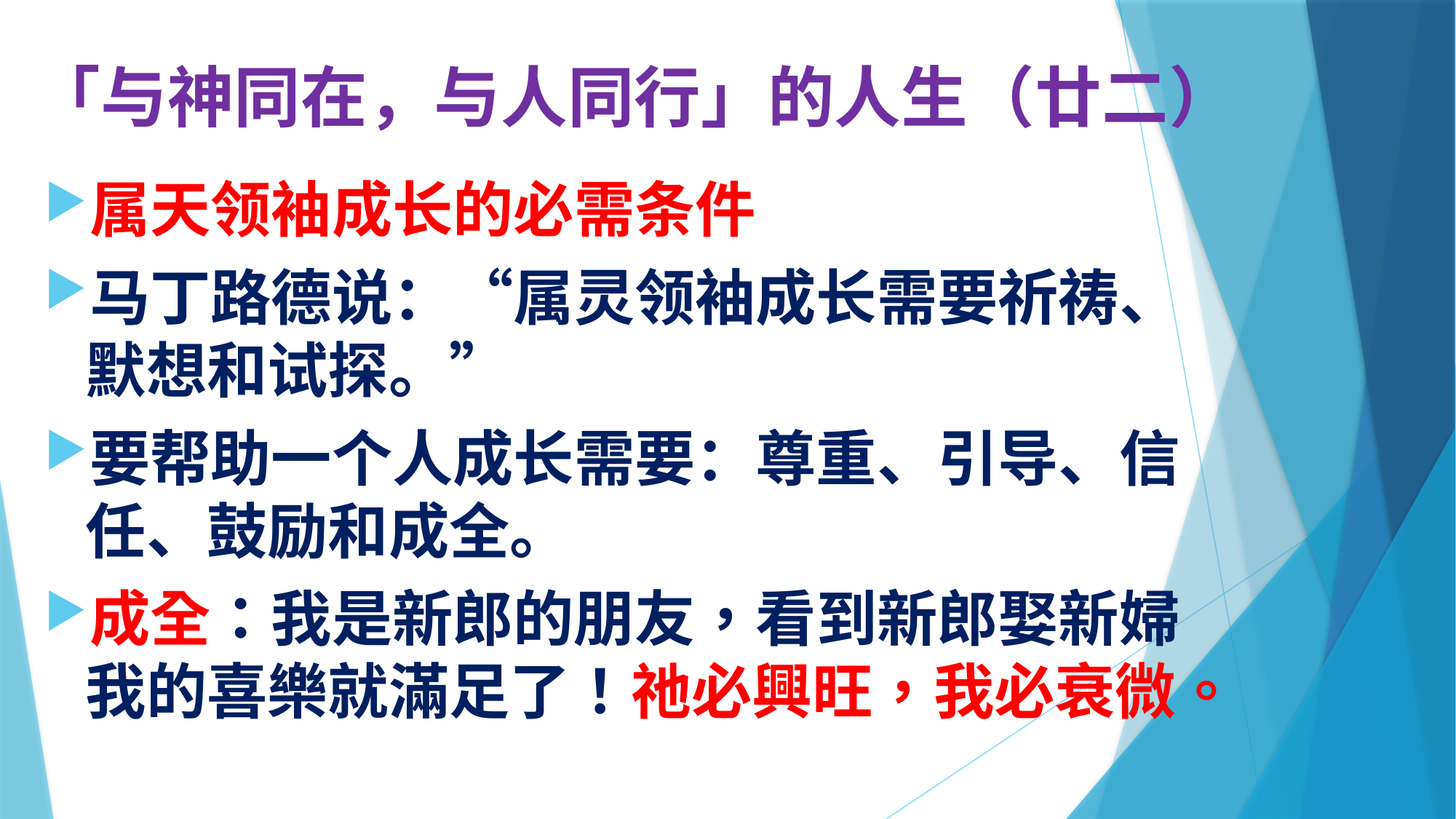

# 「与神同在，与人同行」的人生（廿二）
属天领袖成长的必需条件
马丁路德说：“属灵领袖成长需要祈祷、默想和试探。”
要帮助一个人成长需要：尊重、引导、信任、鼓励和成全。
成全：我是新郎的朋友，看到新郎娶新婦我的喜樂就滿足了！祂必興旺，我必衰微。